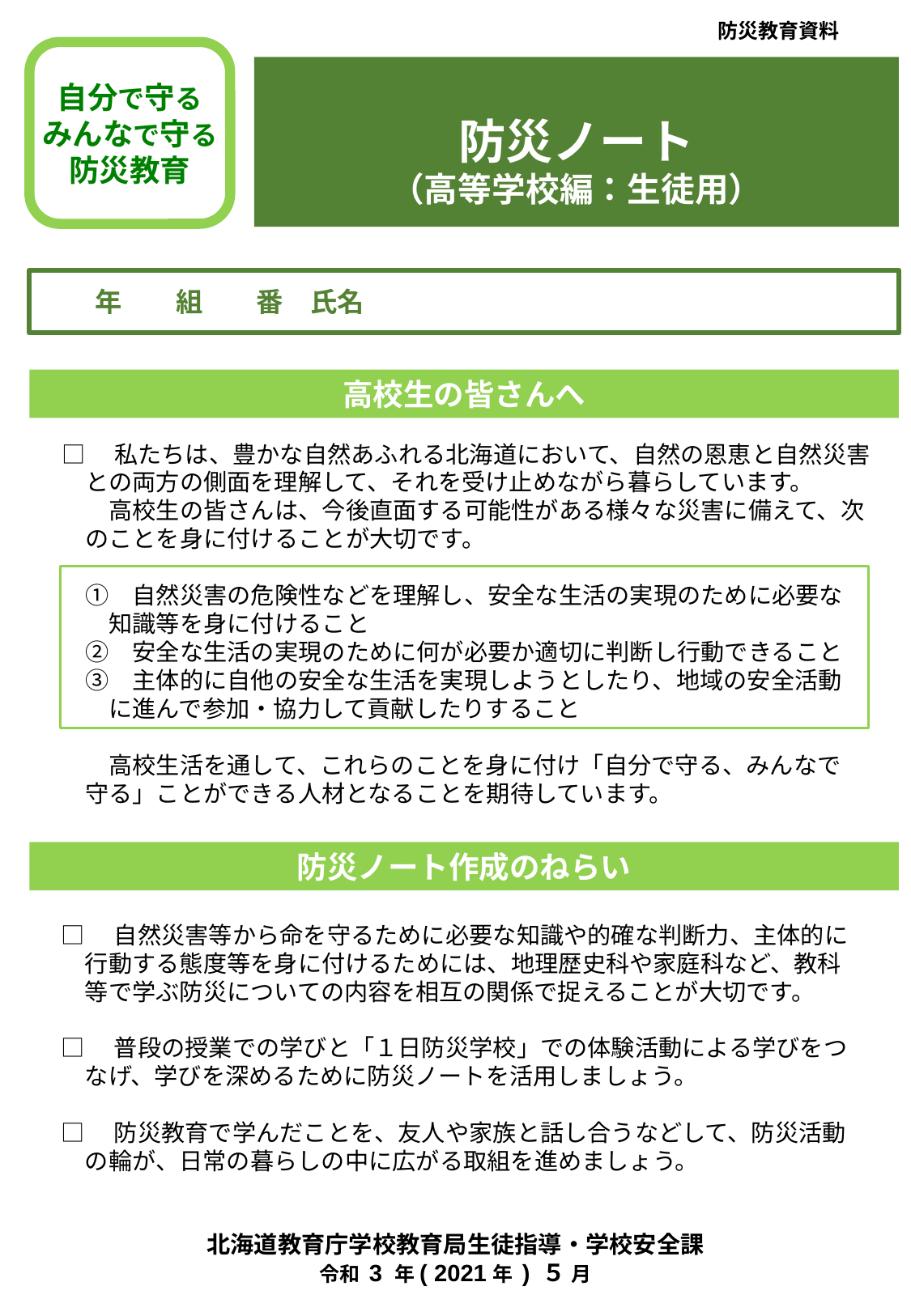

防災教育資料

自分で守る
みんなで守る
防災教育

防災ノート
（高等学校編：生徒用）
　　年　　組　　番　氏名
高校生の皆さんへ
□　私たちは、豊かな自然あふれる北海道において、自然の恩恵と自然災害
　との両方の側面を理解して、それを受け止めながら暮らしています。
　　高校生の皆さんは、今後直面する可能性がある様々な災害に備えて、次
　のことを身に付けることが大切です。

　①　自然災害の危険性などを理解し、安全な生活の実現のために必要な
　　知識等を身に付けること
　②　安全な生活の実現のために何が必要か適切に判断し行動できること
　③　主体的に自他の安全な生活を実現しようとしたり、地域の安全活動
　　に進んで参加・協力して貢献したりすること

　　高校生活を通して、これらのことを身に付け「自分で守る、みんなで
　守る」ことができる人材となることを期待しています。

防災ノート作成のねらい
□　自然災害等から命を守るために必要な知識や的確な判断力、主体的に
　行動する態度等を身に付けるためには、地理歴史科や家庭科など、教科
　等で学ぶ防災についての内容を相互の関係で捉えることが大切です。

□　普段の授業での学びと「１日防災学校」での体験活動による学びをつ
　なげ、学びを深めるために防災ノートを活用しましょう。

□　防災教育で学んだことを、友人や家族と話し合うなどして、防災活動
　の輪が、日常の暮らしの中に広がる取組を進めましょう。

北海道教育庁学校教育局生徒指導・学校安全課
令和 3 年( 2021年 ) ５ 月